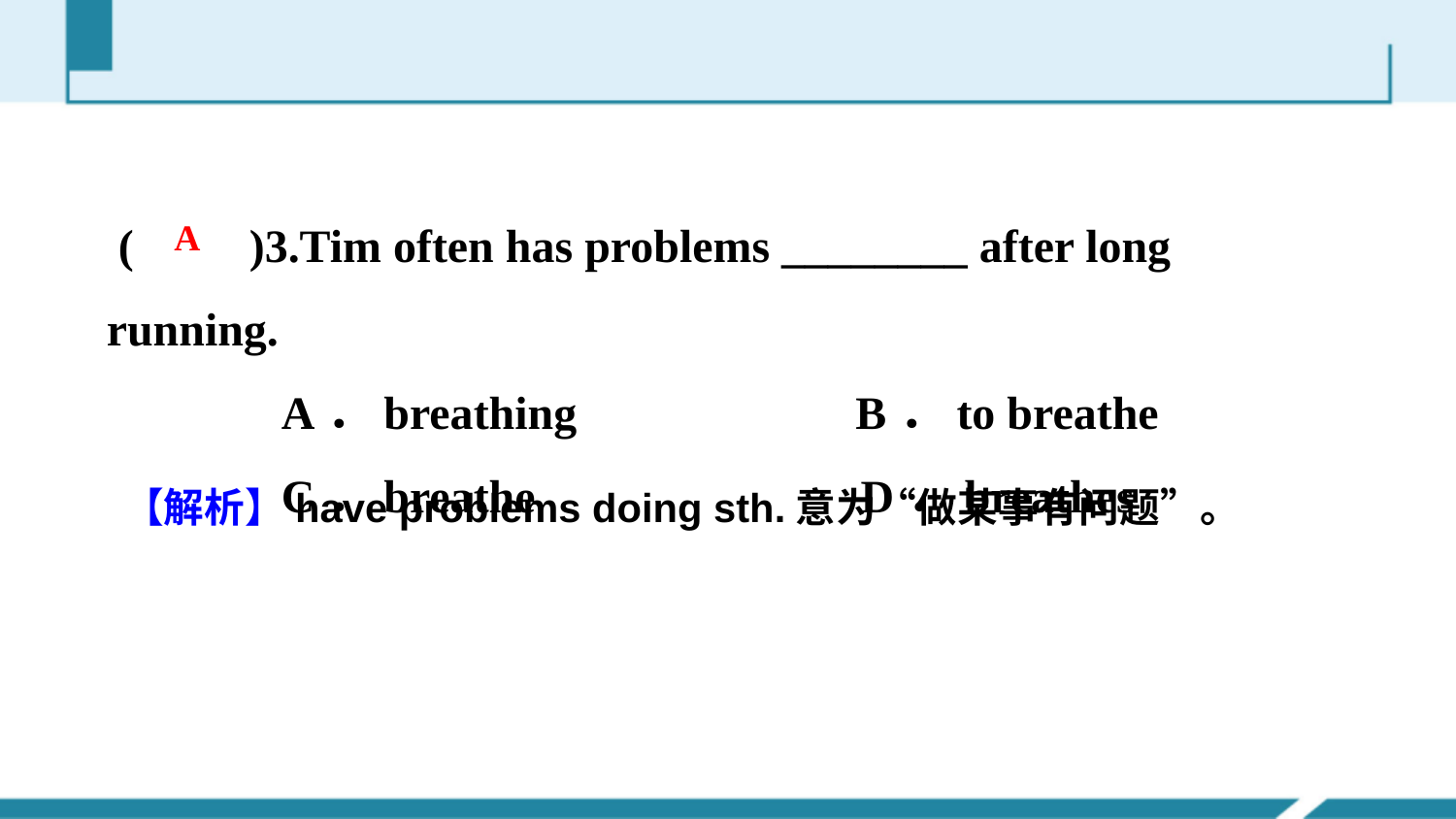

(　　)3.Tim often has problems ________ after long running.
               A．breathing                        B．to breathe
               C．breathe                            D．breathes
A
【解析】have problems doing sth.意为“做某事有问题”。